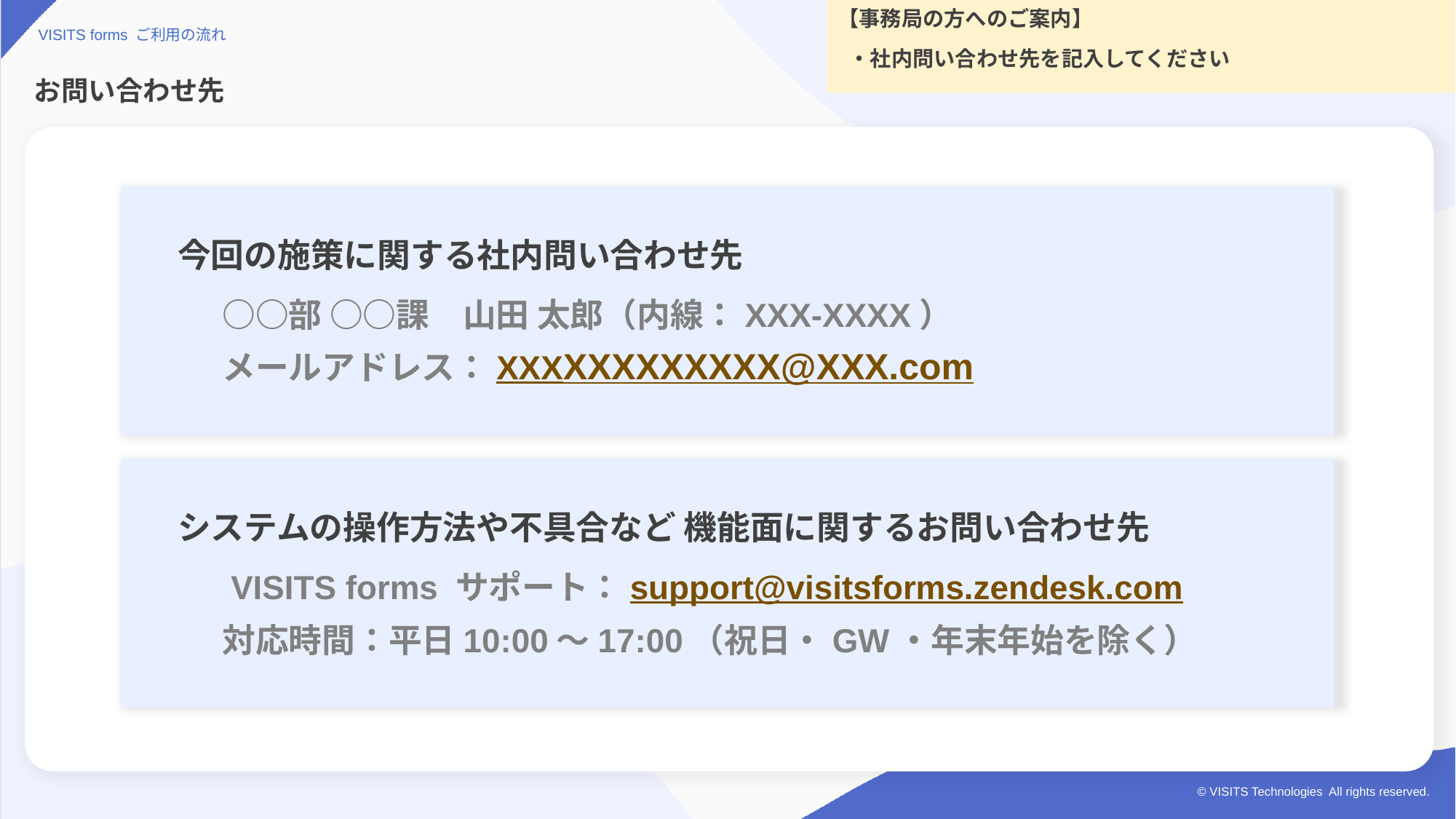

【事務局の方へのご案内】

 ・社内問い合わせ先を記入してください
VISITS forms ご利用の流れ
# お問い合わせ先

今回の施策に関する社内問い合わせ先

　 ○○部 ○○課　山田 太郎（内線：XXX-XXXX）
　 メールアドレス：XXXXXXXXXXXX@XXX.com

システムの操作方法や不具合など 機能面に関するお問い合わせ先

　 VISITS forms サポート：support@visitsforms.zendesk.com
　 対応時間：平日10:00〜17:00（祝日・GW・年末年始を除く）
© VISITS Technologies  All rights reserved.